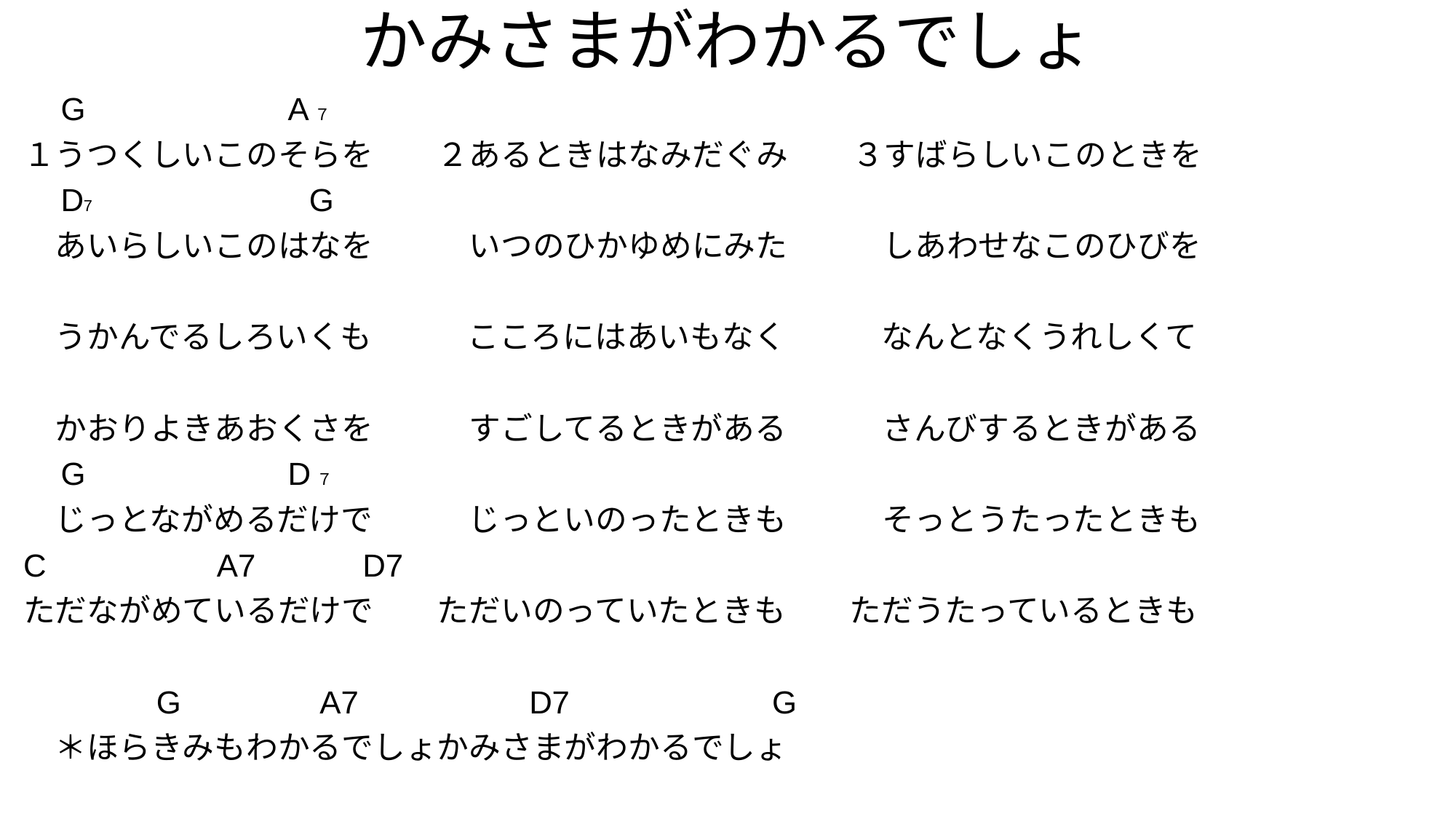

# かみさまがわかるでしょ
　G　　　　　　A７
１うつくしいこのそらを　　２あるときはなみだぐみ　　３すばらしいこのときを
　D7　　　　　　　　　　　　G
　あいらしいこのはなを　　　いつのひかゆめにみた　　　しあわせなこのひびを

　うかんでるしろいくも　　　こころにはあいもなく　　　なんとなくうれしくて

　かおりよきあおくさを　　　すごしてるときがある　　　さんびするときがある
　G　　　　　　D７
　じっとながめるだけで　　　じっといのったときも　　　そっとうたったときも
C　　　　　A7　　　D7
ただながめているだけで　　ただいのっていたときも　　ただうたっているときも

　　　　G　　　　A7　　　　　D7　　　　　　G
　＊ほらきみもわかるでしょかみさまがわかるでしょ